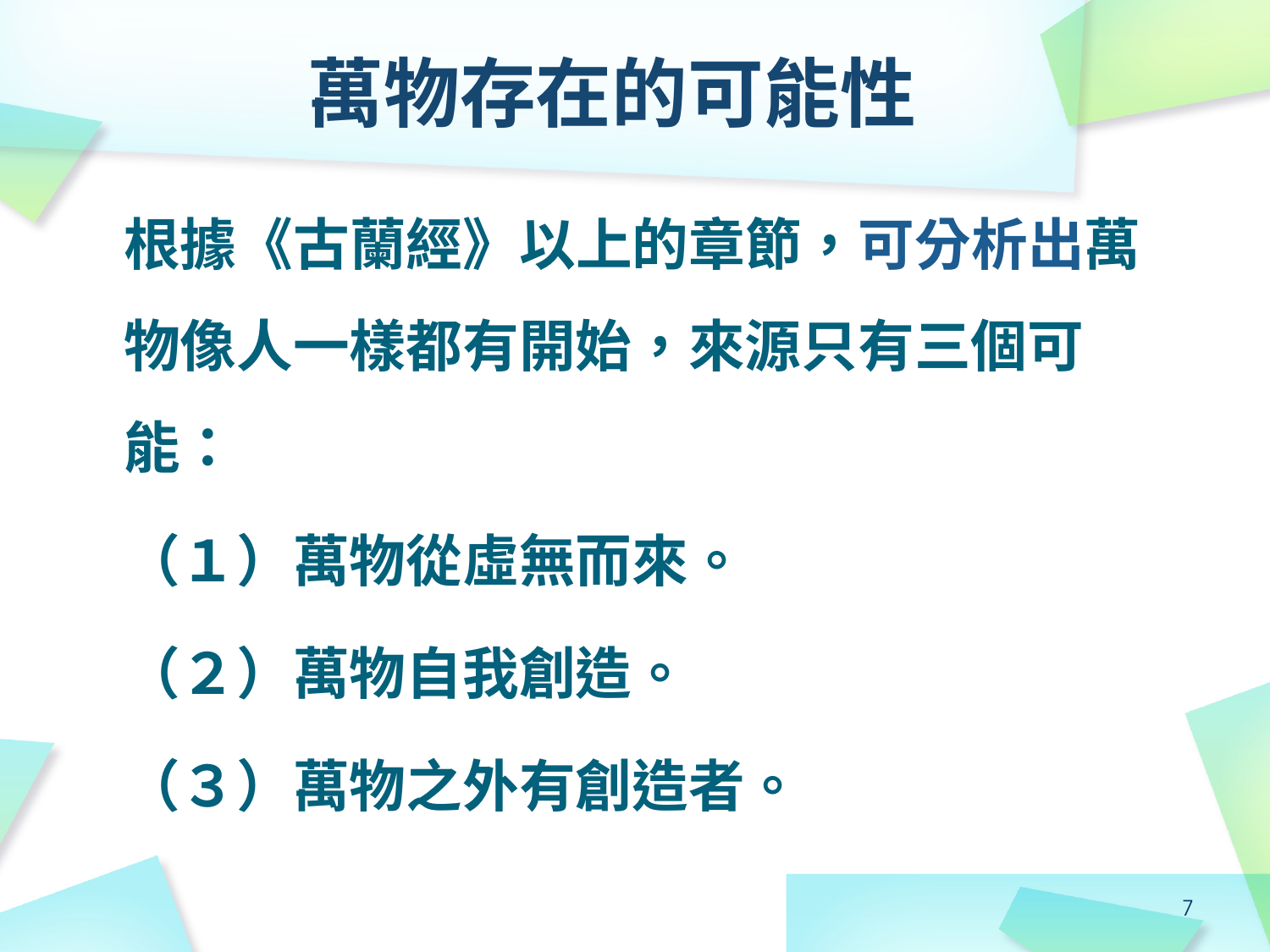

# 萬物存在的可能性
根據《古蘭經》以上的章節，可分析出萬物像人一樣都有開始，來源只有三個可能：
（１）萬物從虛無而來。
（２）萬物自我創造。
（３）萬物之外有創造者。
7